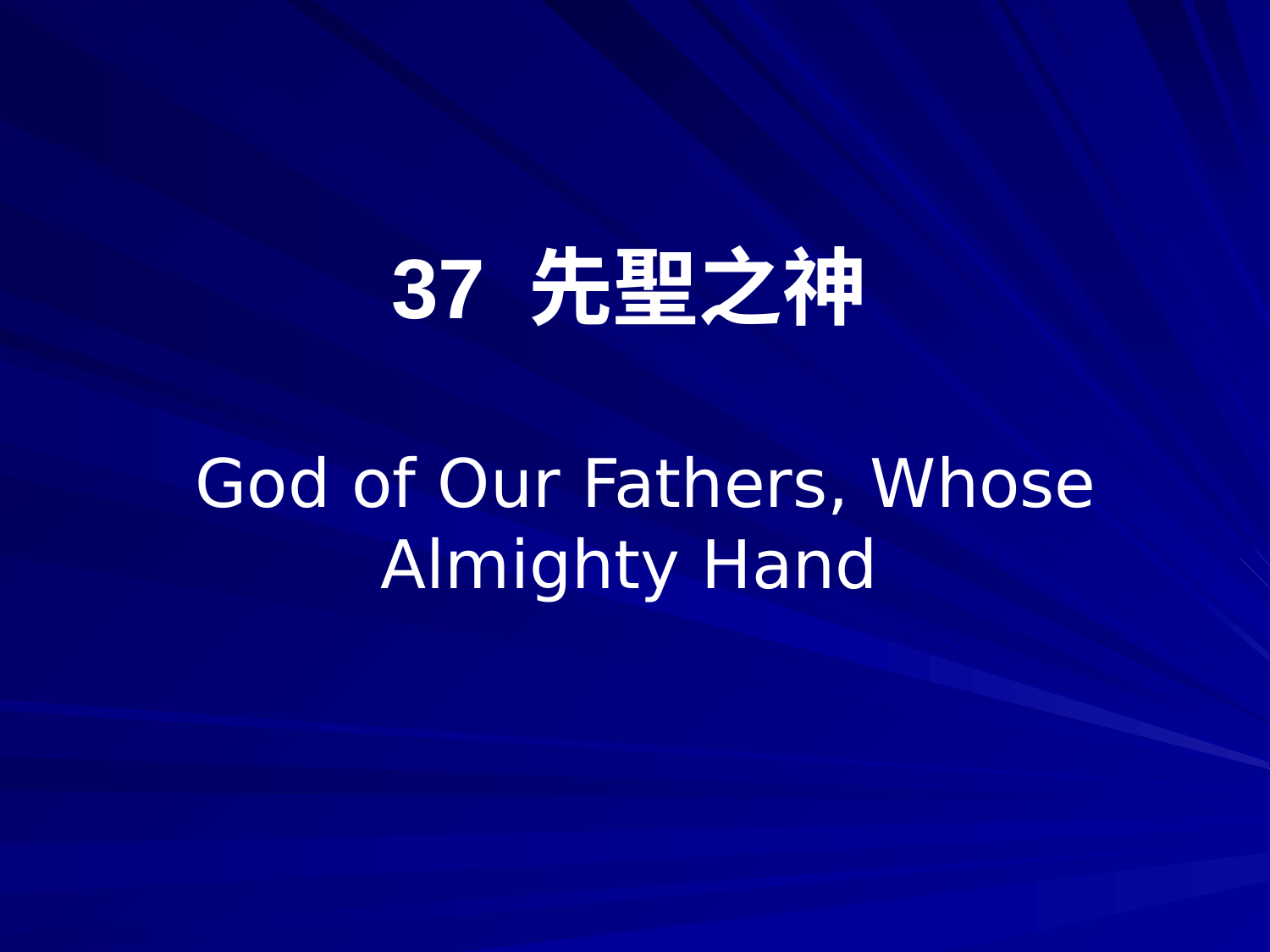

# 37 先聖之神 God of Our Fathers, Whose Almighty Hand